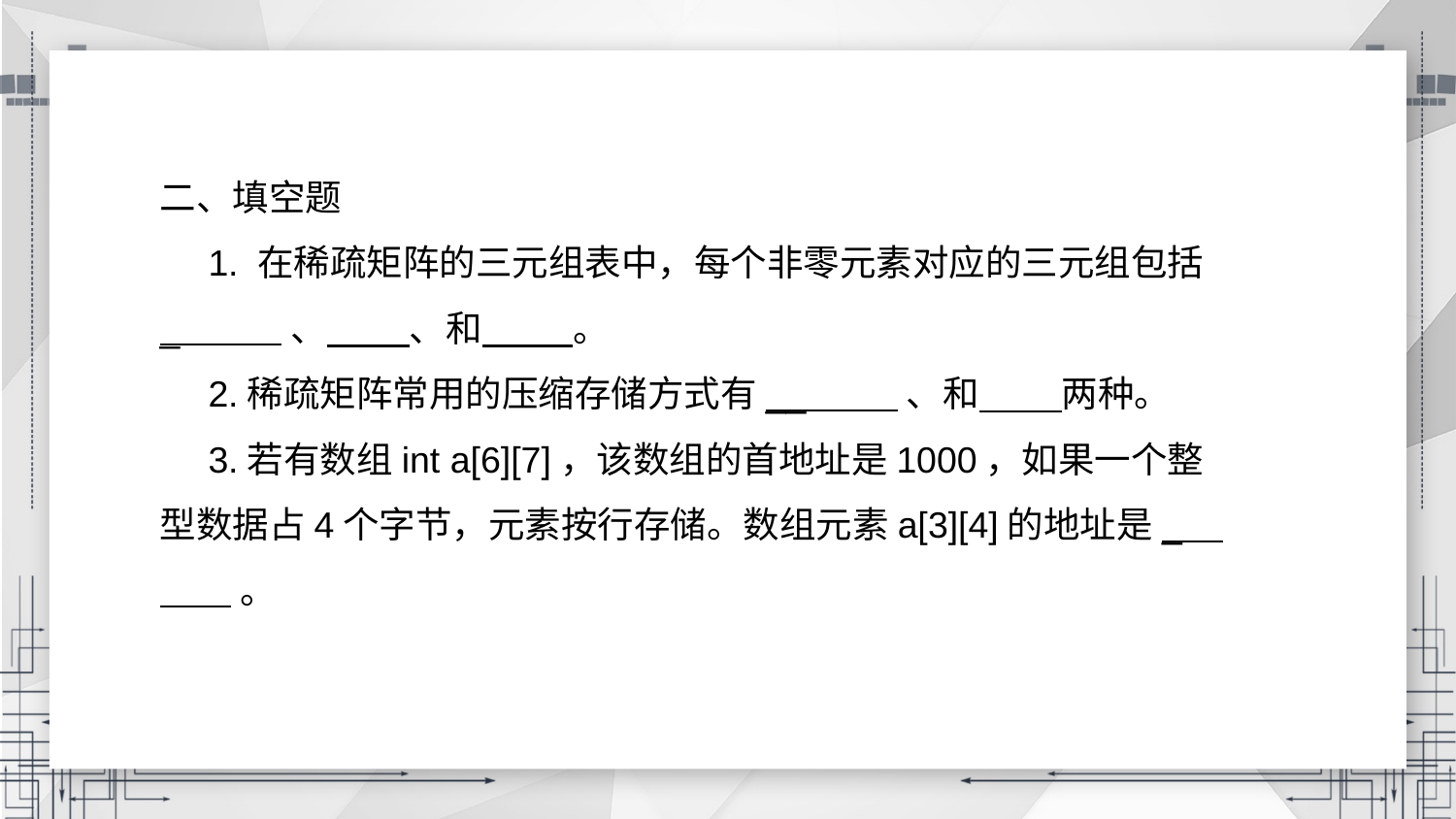

二、填空题
1. 在稀疏矩阵的三元组表中，每个非零元素对应的三元组包括_          、          、和           。
2.稀疏矩阵常用的压缩存储方式有__         、和          两种。
3.若有数组int a[6][7]，该数组的首地址是1000，如果一个整型数据占4个字节，元素按行存储。数组元素a[3][4]的地址是_            。